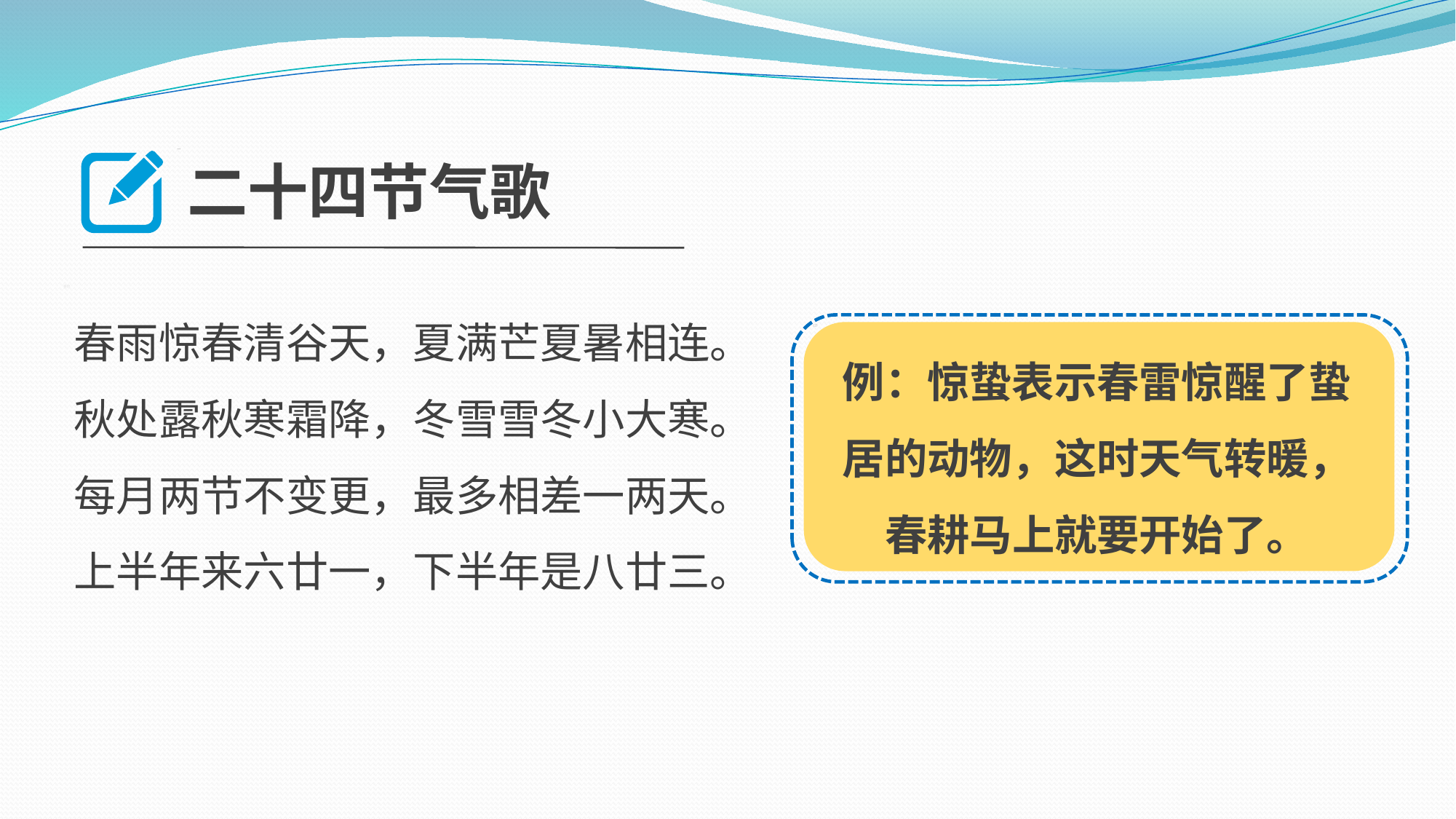

二十四节气歌

春雨惊春清谷天，夏满芒夏暑相连。
秋处露秋寒霜降，冬雪雪冬小大寒。
每月两节不变更，最多相差一两天。
上半年来六廿一，下半年是八廿三。

例：惊蛰表示春雷惊醒了蛰居的动物，这时天气转暖，春耕马上就要开始了。